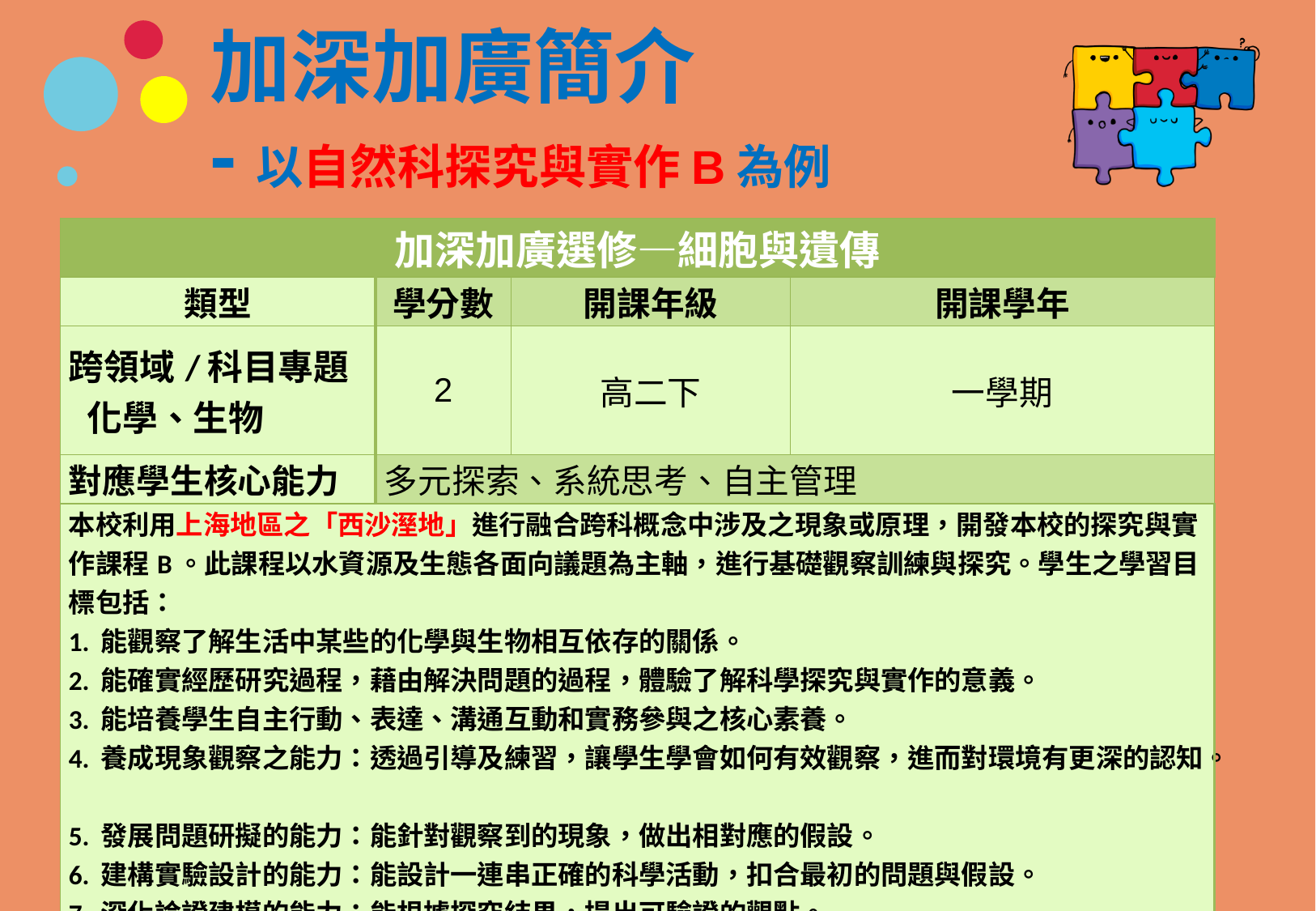

# 加深加廣簡介 -以自然科探究與實作B為例
| 加深加廣選修—細胞與遺傳 |  |  |  |
| --- | --- | --- | --- |
| 類型 | 學分數 | 開課年級 | 開課學年 |
| 跨領域/科目專題 化學、生物 | 2 | 高二下 | 一學期 |
| 對應學生核心能力 | 多元探索、系統思考、自主管理 |  |  |
| 本校利用上海地區之「西沙溼地」進行融合跨科概念中涉及之現象或原理，開發本校的探究與實作課程B。此課程以水資源及生態各面向議題為主軸，進行基礎觀察訓練與探究。學生之學習目標包括： 1. 能觀察了解生活中某些的化學與生物相互依存的關係。 2. 能確實經歷研究過程，藉由解決問題的過程，體驗了解科學探究與實作的意義。 3. 能培養學生自主行動、表達、溝通互動和實務參與之核心素養。 4. 養成現象觀察之能力：透過引導及練習，讓學生學會如何有效觀察，進而對環境有更深的認知。 5. 發展問題研擬的能力：能針對觀察到的現象，做出相對應的假設。 6. 建構實驗設計的能力：能設計一連串正確的科學活動，扣合最初的問題與假設。 7. 深化論證建模的能力：能根據探究結果，提出可驗證的觀點。 8. 勇於表達及分享：透過同儕對話與討論，進行探究歷程的修正，學生也能了解探究限制性概念。 9. 培養公民科學的素養：讓學生了解生活即科學，能在面對公民議題時，提出具科學素養的論點。 |  |  |  |